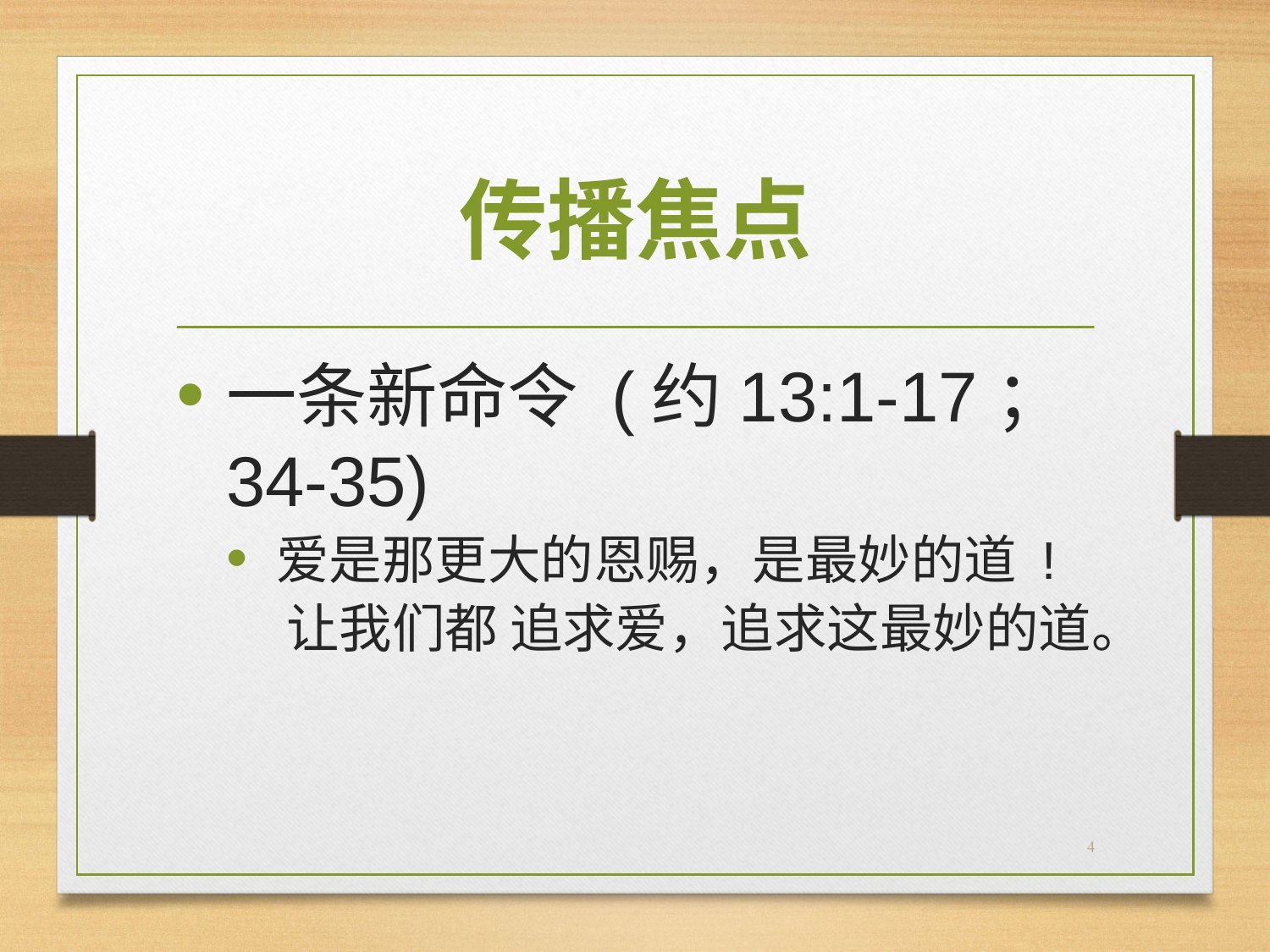

# 传播焦点
一条新命令 (约13:1-17；34-35)
爱是那更大的恩赐，是最妙的道 !
    让我们都 追求爱，追求这最妙的道。
4